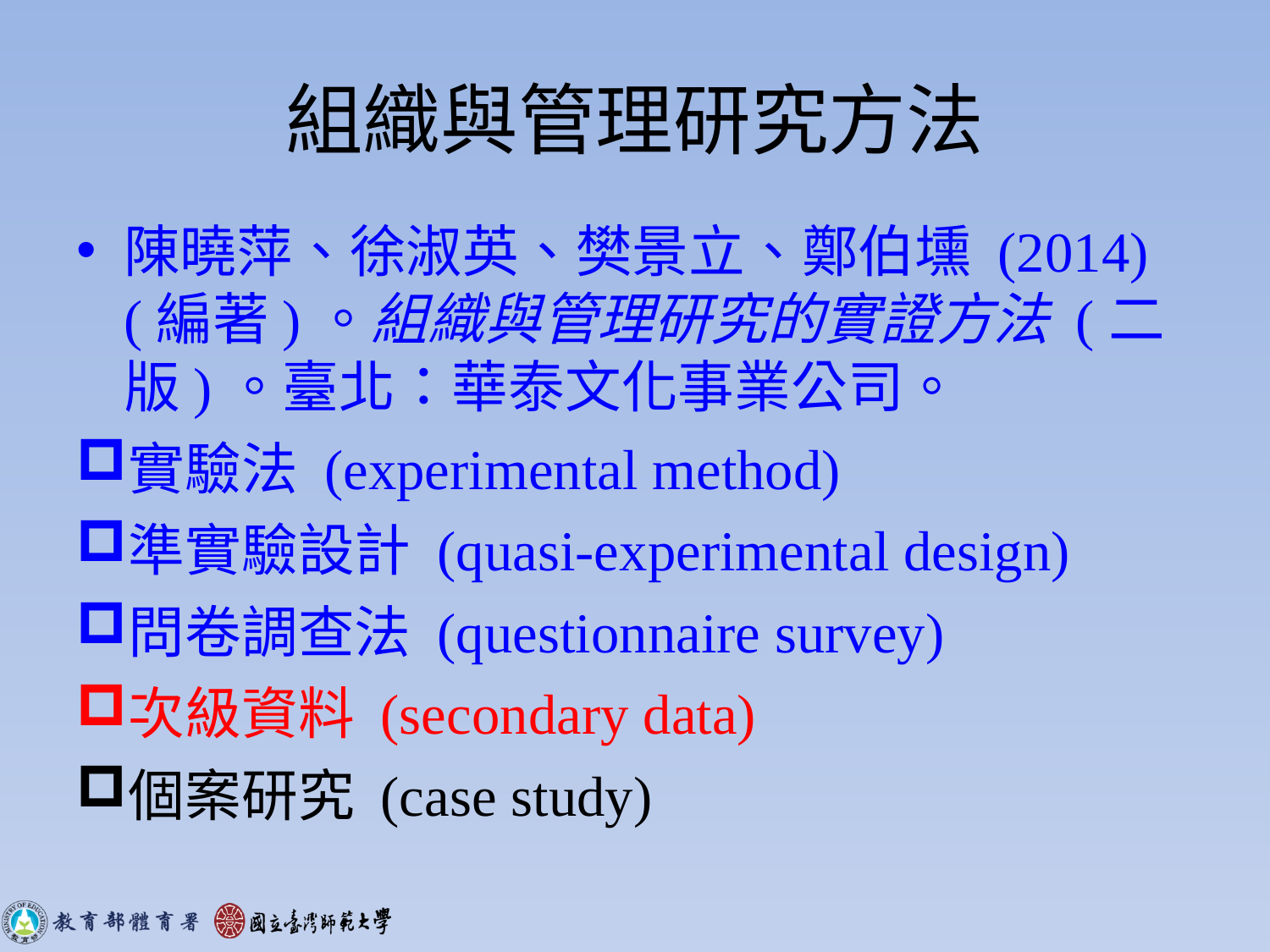

# 組織與管理研究方法
陳曉萍、徐淑英、樊景立、鄭伯壎 (2014) (編著)。組織與管理研究的實證方法 (二版)。臺北：華泰文化事業公司。
實驗法 (experimental method)
準實驗設計 (quasi-experimental design)
問卷調查法 (questionnaire survey)
次級資料 (secondary data)
個案研究 (case study)